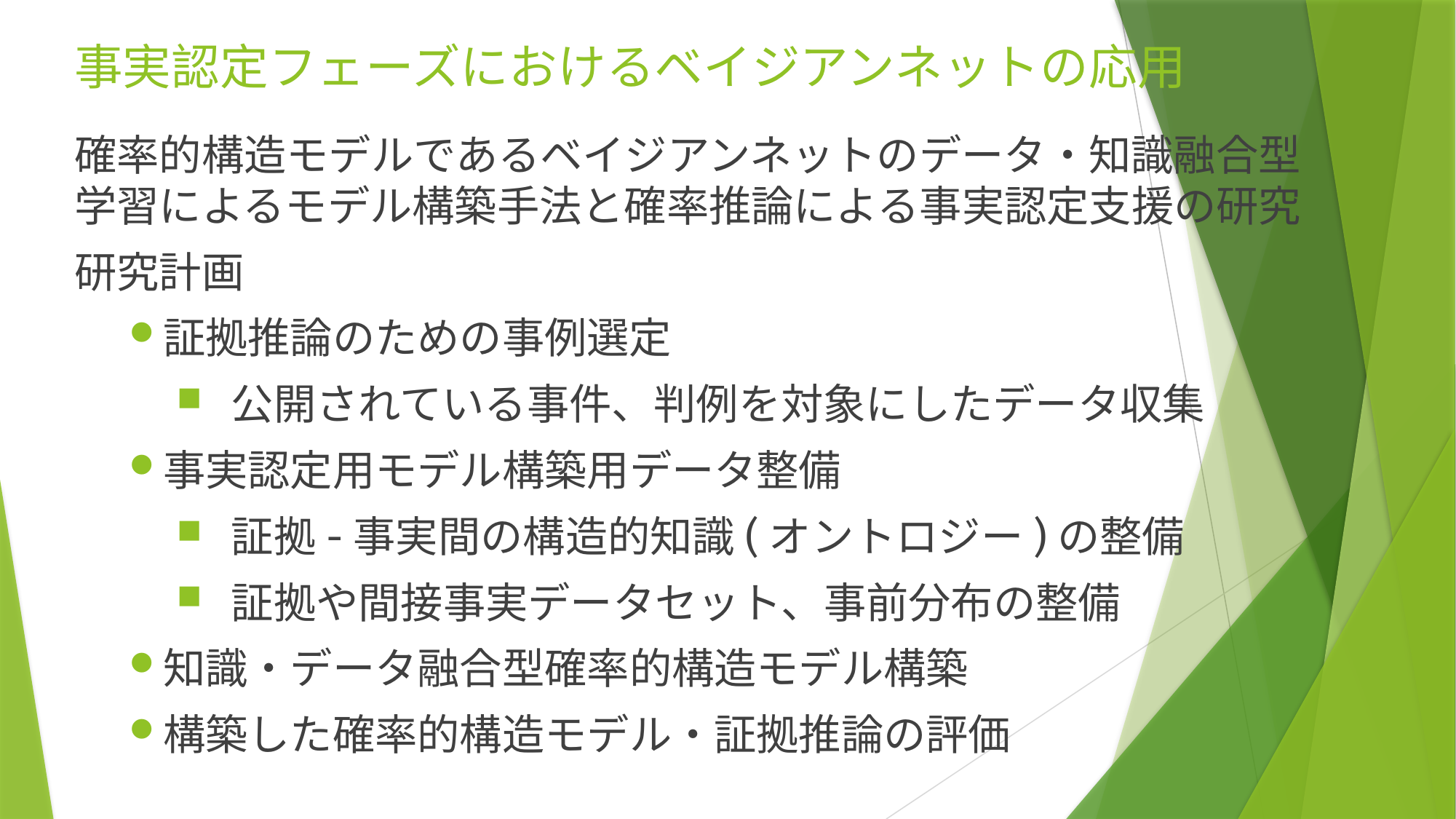

# 事実認定フェーズにおけるベイジアンネットの応用
確率的構造モデルであるベイジアンネットのデータ・知識融合型学習によるモデル構築手法と確率推論による事実認定支援の研究
研究計画
証拠推論のための事例選定
公開されている事件、判例を対象にしたデータ収集
事実認定用モデル構築用データ整備
証拠-事実間の構造的知識(オントロジー)の整備
証拠や間接事実データセット、事前分布の整備
知識・データ融合型確率的構造モデル構築
構築した確率的構造モデル・証拠推論の評価